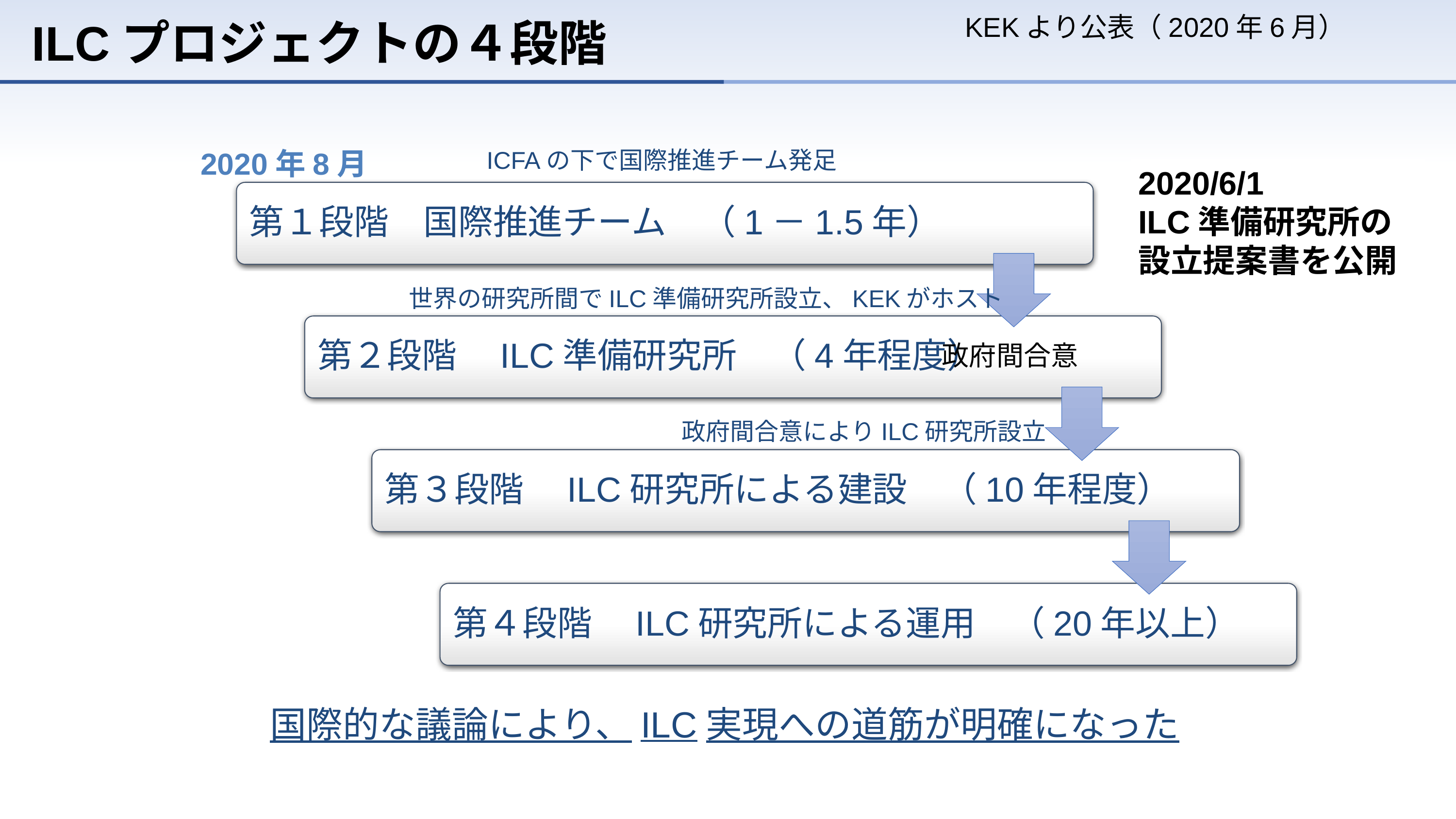

KEKより公表（2020年6月）
# ILCプロジェクトの４段階
2020年8月
ICFAの下で国際推進チーム発足
2020/6/1
ILC準備研究所の
設立提案書を公開
第１段階　国際推進チーム　（1－1.5年）

世界の研究所間でILC準備研究所設立、KEKがホスト
第２段階　ILC準備研究所　（4年程度）
政府間合意

政府間合意によりILC研究所設立
第３段階　ILC研究所による建設　（10年程度）

第４段階　ILC研究所による運用　（20年以上）
国際的な議論により、ILC実現への道筋が明確になった